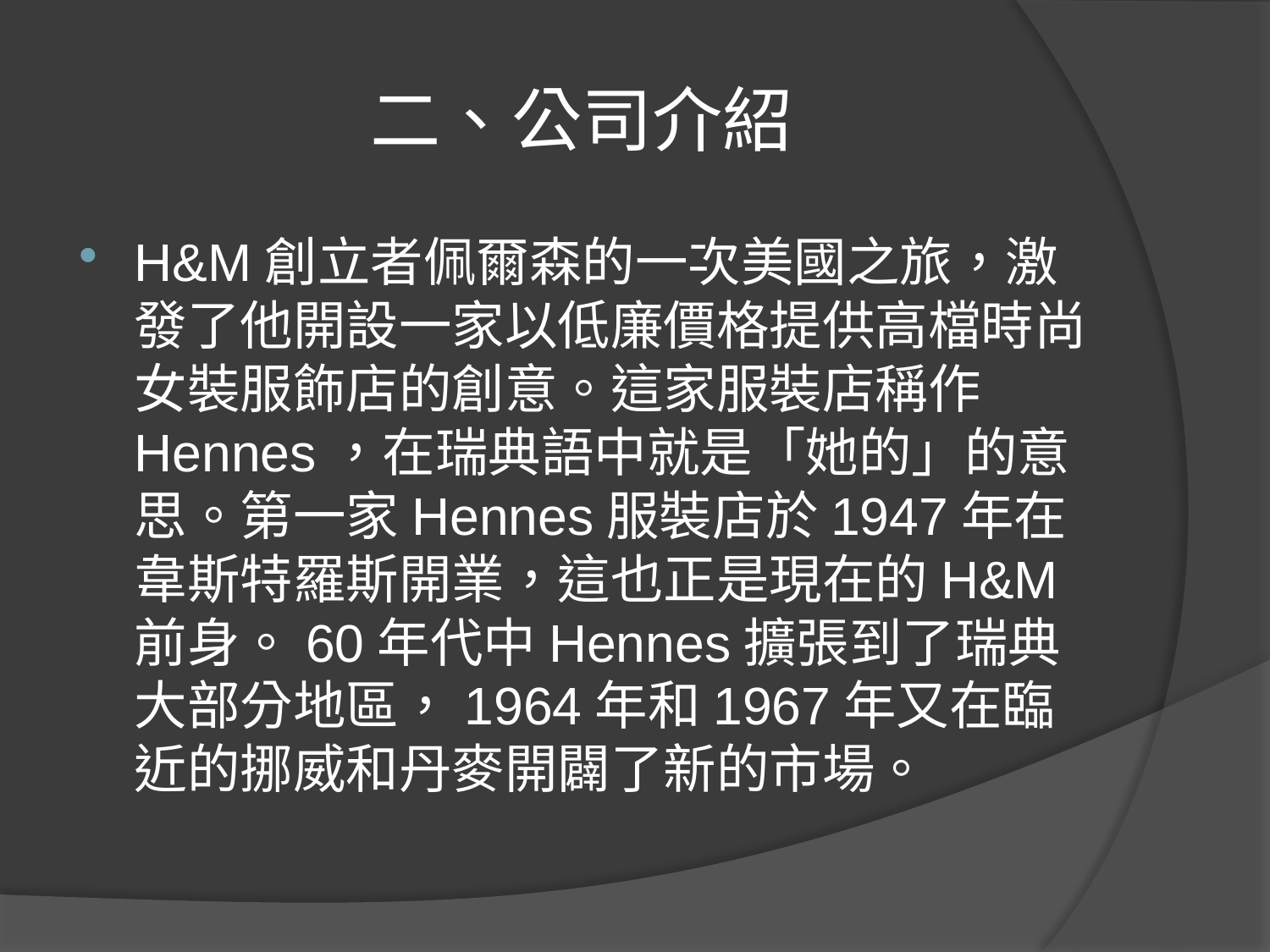

# 二、公司介紹
H&M創立者佩爾森的一次美國之旅，激發了他開設一家以低廉價格提供高檔時尚女裝服飾店的創意。這家服裝店稱作Hennes，在瑞典語中就是「她的」的意思。第一家Hennes服裝店於1947年在韋斯特羅斯開業，這也正是現在的H&M前身。60年代中Hennes擴張到了瑞典大部分地區，1964年和1967年又在臨近的挪威和丹麥開闢了新的市場。